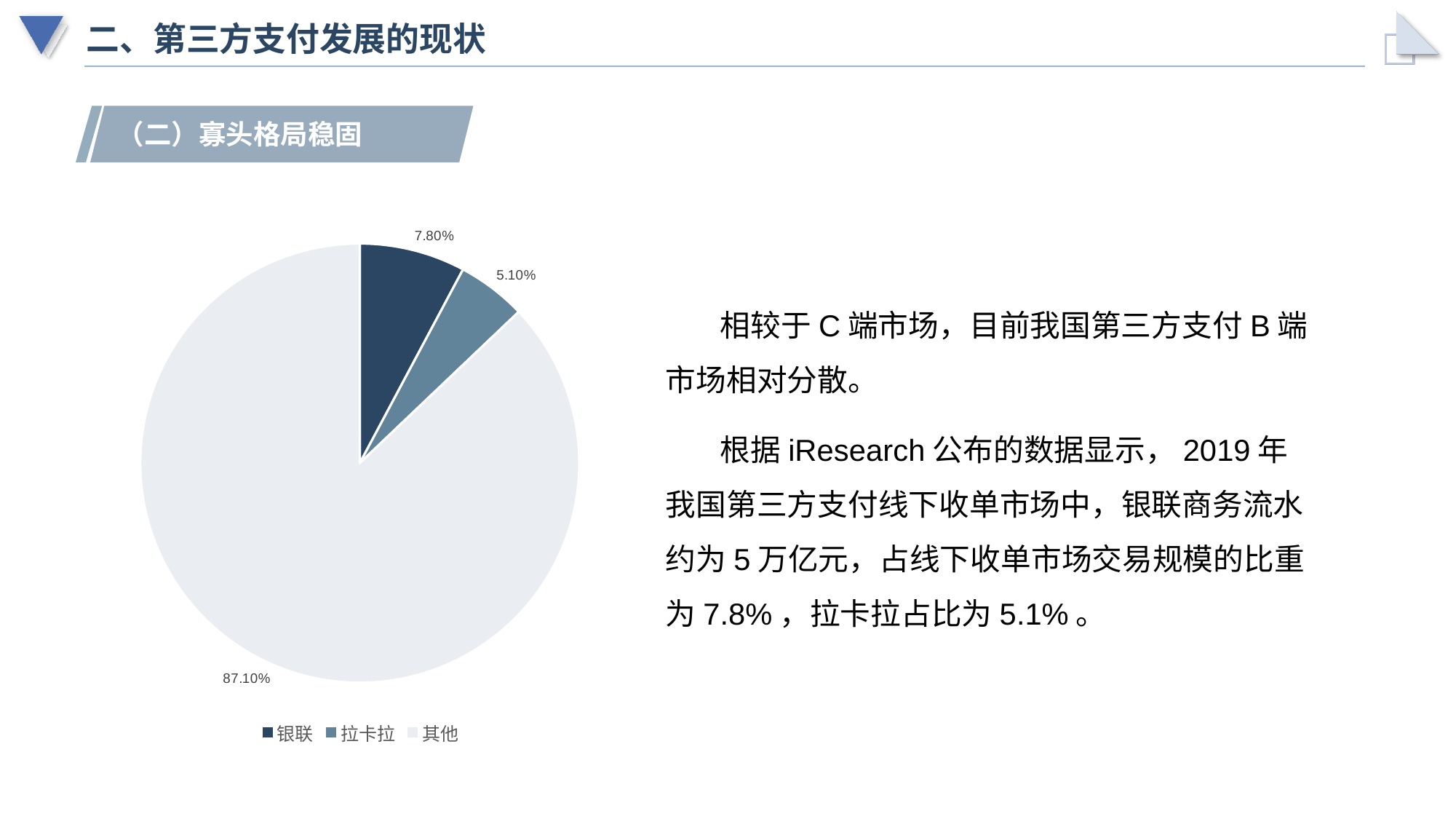

# 二、第三方支付发展的现状

（二）寡头格局稳固

### Chart

| Category | 销售额 |
|---|---|
| 银联 | 0.078 |
| 拉卡拉 | 0.051 |
| 其他 | 0.871 |
相较于C端市场，目前我国第三方支付B端市场相对分散。
根据iResearch公布的数据显示，2019年我国第三方支付线下收单市场中，银联商务流水约为5万亿元，占线下收单市场交易规模的比重为7.8%，拉卡拉占比为5.1%。